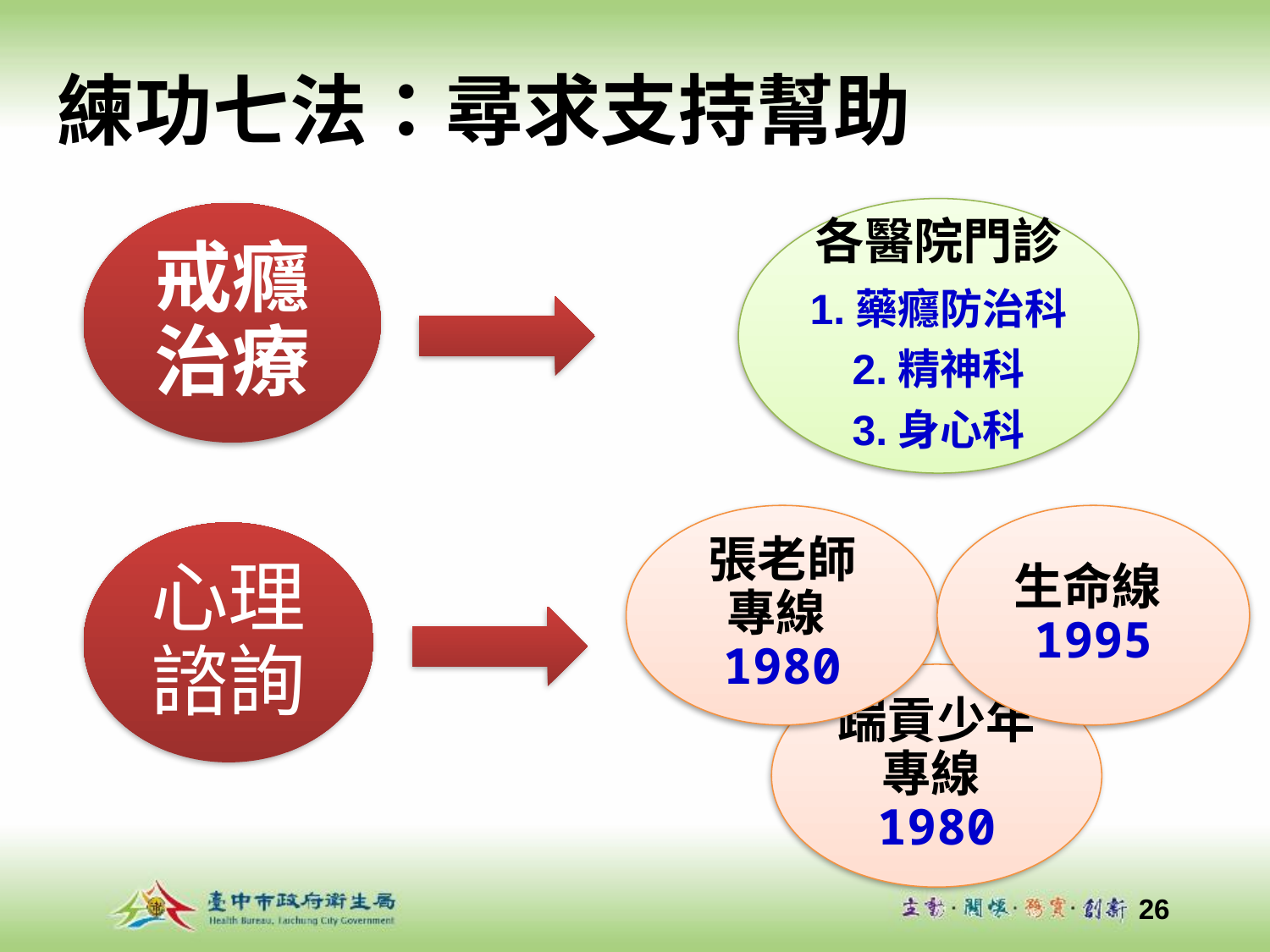

練功七法：尋求支持幫助

各醫院門診
1.藥癮防治科
2.精神科
3.身心科
戒癮治療

生命線1995
張老師專線1980
心理諮詢

踹貢少年專線1980

26